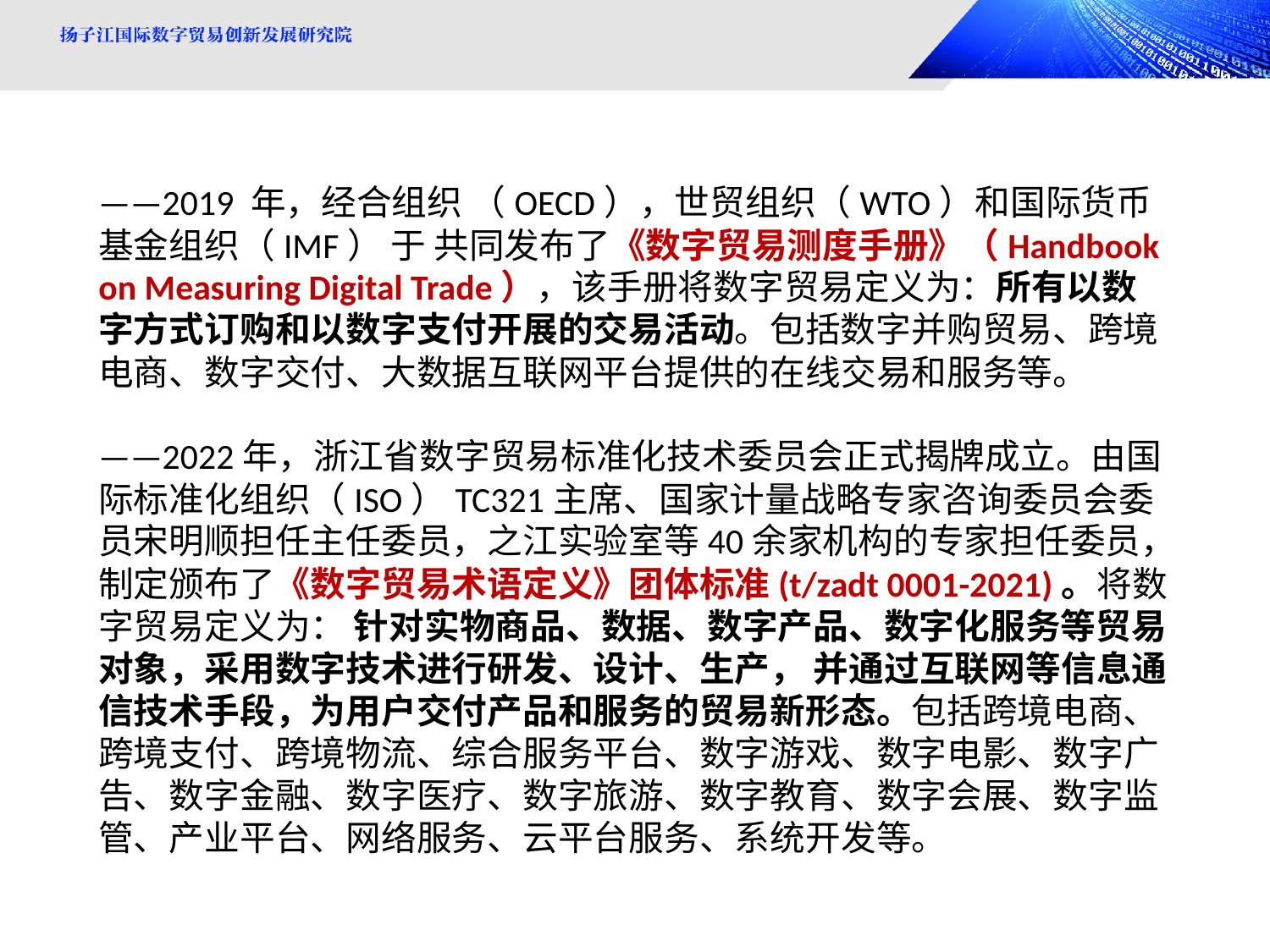

——2019 年，经合组织 （OECD），世贸组织（WTO）和国际货币基金组织（IMF） 于 共同发布了《数字贸易测度手册》（Handbook on Measuring Digital Trade），该手册将数字贸易定义为：所有以数字方式订购和以数字支付开展的交易活动。包括数字并购贸易、跨境电商、数字交付、大数据互联网平台提供的在线交易和服务等。

——2022年，浙江省数字贸易标准化技术委员会正式揭牌成立。由国际标准化组织（ISO）TC321主席、国家计量战略专家咨询委员会委员宋明顺担任主任委员，之江实验室等40余家机构的专家担任委员，制定颁布了《数字贸易术语定义》团体标准(t/zadt 0001-2021)。将数字贸易定义为： 针对实物商品、数据、数字产品、数字化服务等贸易对象，采用数字技术进行研发、设计、生产， 并通过互联网等信息通信技术手段，为用户交付产品和服务的贸易新形态。包括跨境电商、跨境支付、跨境物流、综合服务平台、数字游戏、数字电影、数字广告、数字金融、数字医疗、数字旅游、数字教育、数字会展、数字监管、产业平台、网络服务、云平台服务、系统开发等。